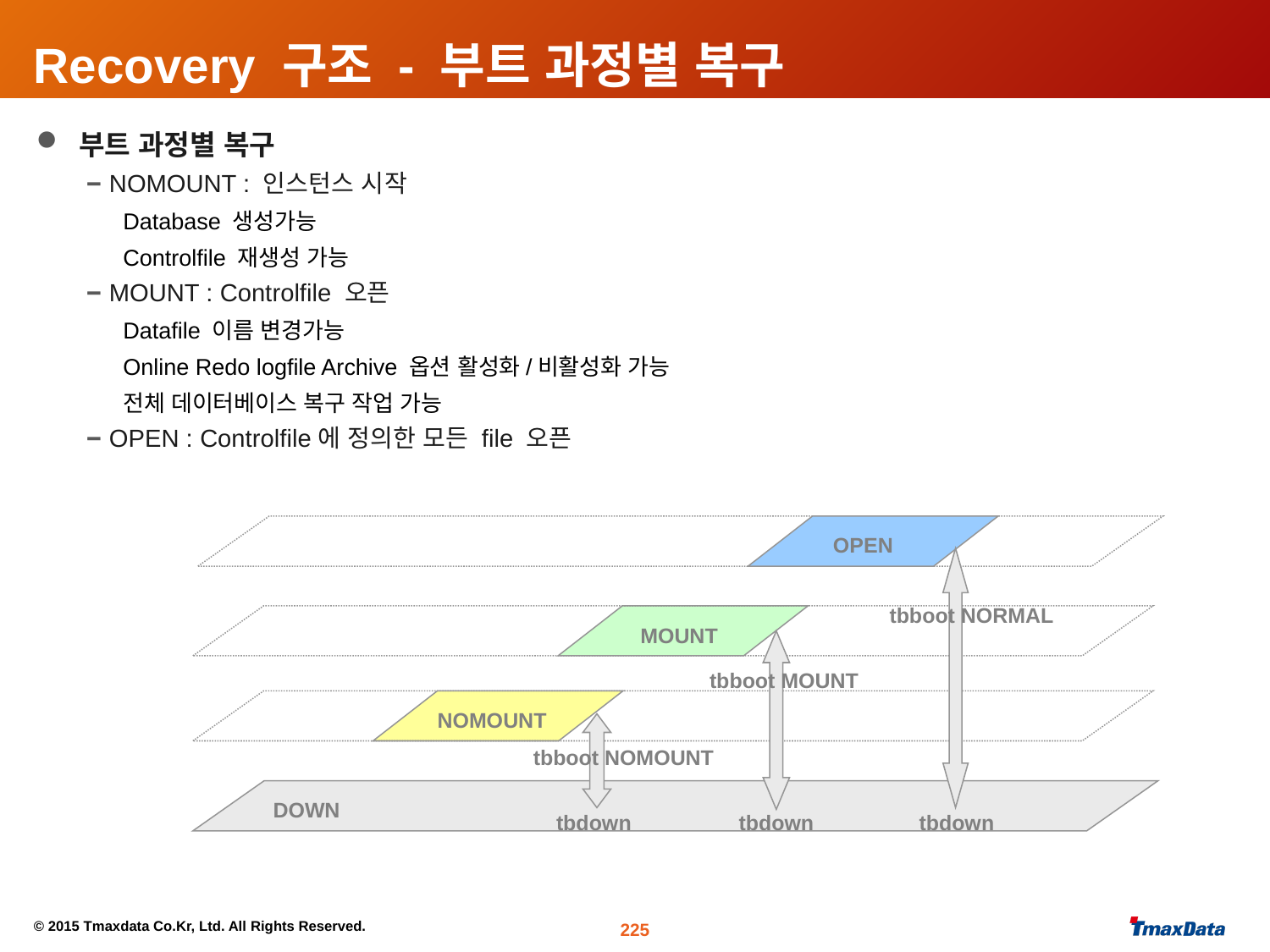

# Recovery 구조 - 부트 과정별 복구
 부트 과정별 복구
 NOMOUNT : 인스턴스 시작
Database 생성가능
Controlfile 재생성 가능
 MOUNT : Controlfile 오픈
Datafile 이름 변경가능
Online Redo logfile Archive 옵션 활성화/비활성화 가능
전체 데이터베이스 복구 작업 가능
 OPEN : Controlfile에 정의한 모든 file 오픈

OPEN
tbboot NORMAL
MOUNT
tbboot MOUNT
NOMOUNT
tbboot NOMOUNT
DOWN
tbdown
tbdown
tbdown